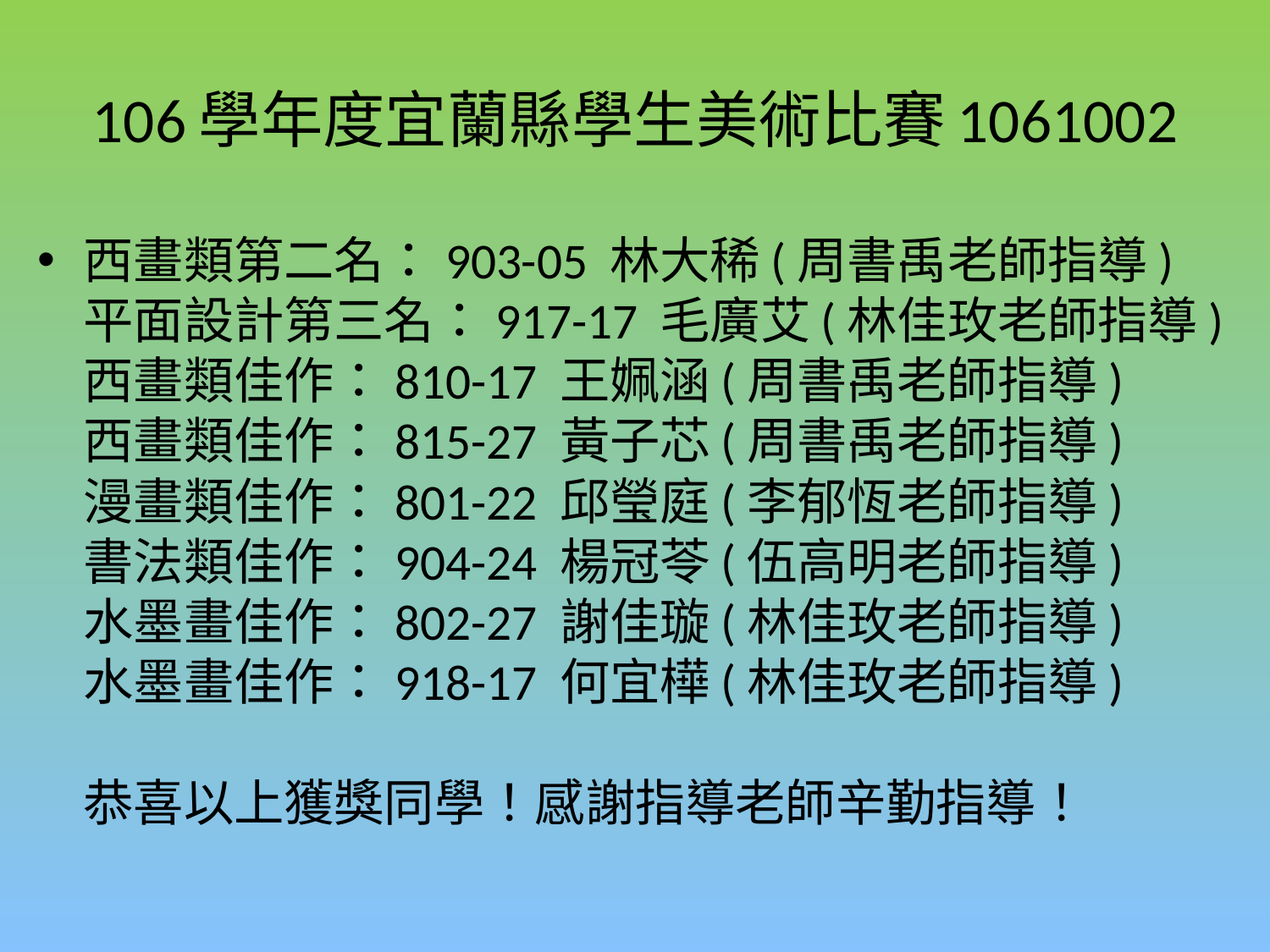

# 106學年度宜蘭縣學生美術比賽1061002
西畫類第二名：903-05 林大稀(周書禹老師指導)
平面設計第三名：917-17 毛廣艾(林佳玫老師指導)
西畫類佳作：810-17 王姵涵(周書禹老師指導)
西畫類佳作：815-27 黃子芯(周書禹老師指導)
漫畫類佳作：801-22 邱瑩庭(李郁恆老師指導)
書法類佳作：904-24 楊冠苓(伍高明老師指導)
水墨畫佳作：802-27 謝佳璇(林佳玫老師指導)
水墨畫佳作：918-17 何宜樺(林佳玫老師指導)
恭喜以上獲獎同學！感謝指導老師辛勤指導！